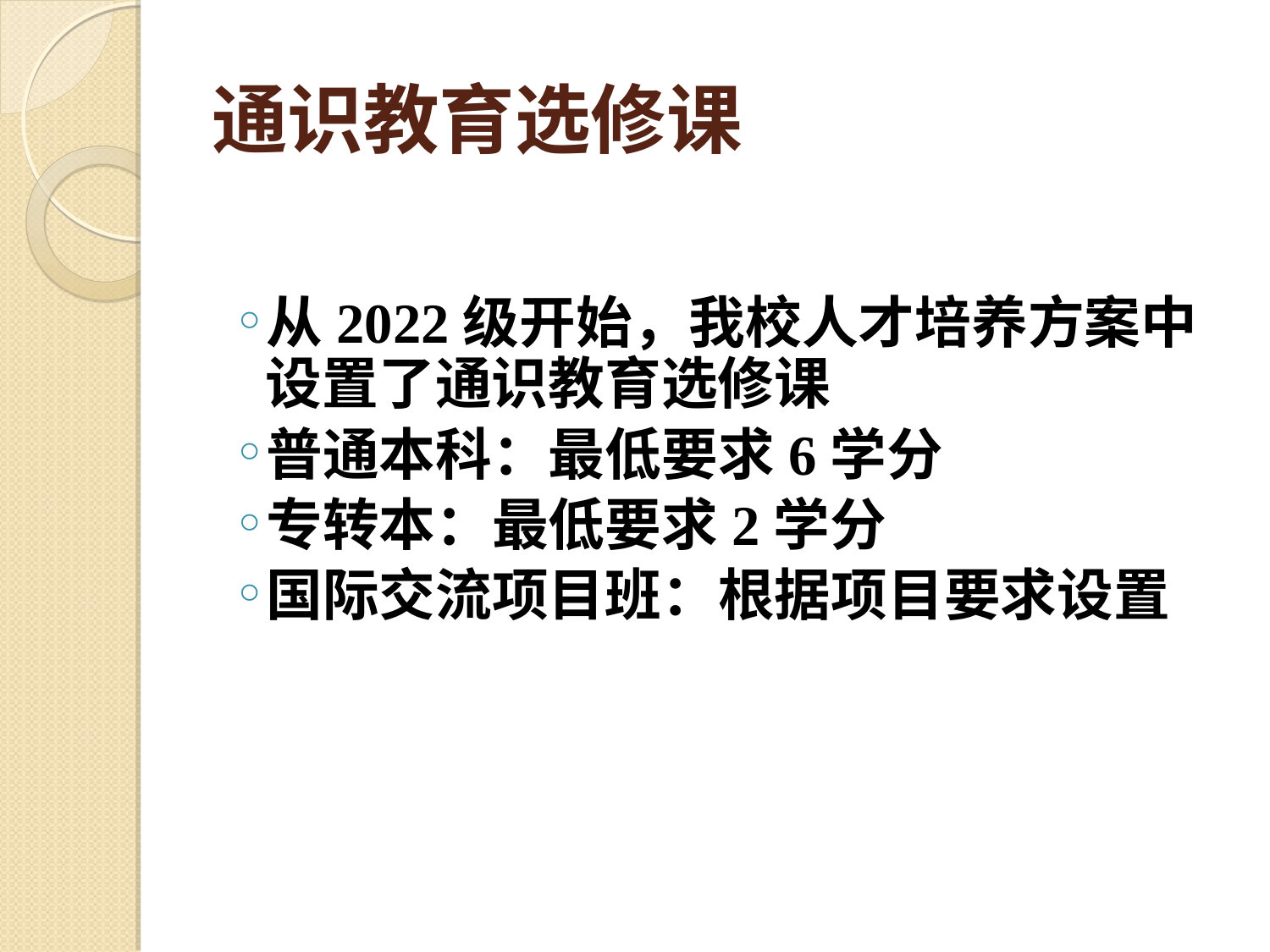

通识教育选修课
从2022级开始，我校人才培养方案中设置了通识教育选修课
普通本科：最低要求6学分
专转本：最低要求2学分
国际交流项目班：根据项目要求设置